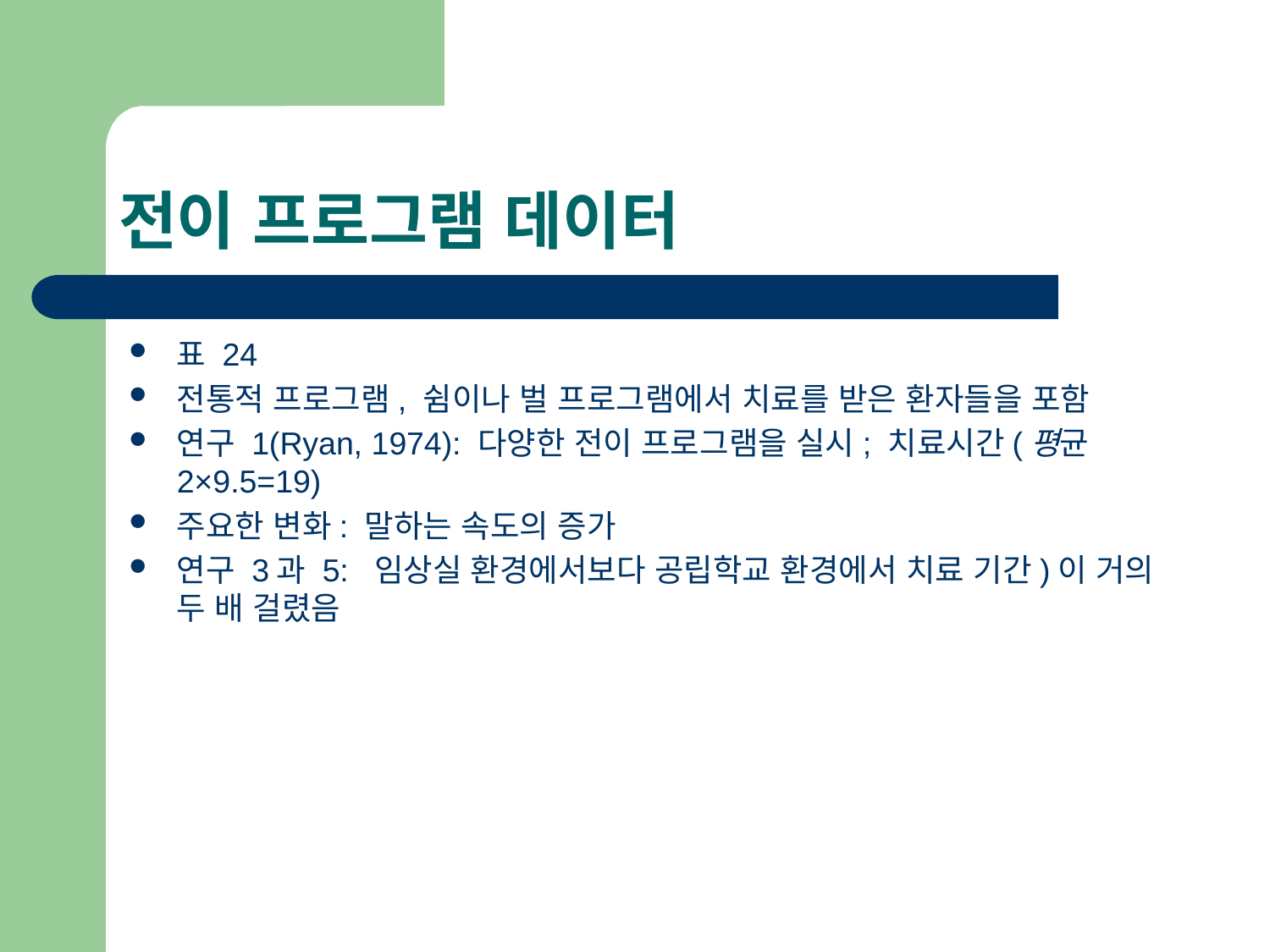

# 전이 프로그램 데이터
표 24
전통적 프로그램, 쉼이나 벌 프로그램에서 치료를 받은 환자들을 포함
연구 1(Ryan, 1974): 다양한 전이 프로그램을 실시; 치료시간(평균 2×9.5=19)
주요한 변화: 말하는 속도의 증가
연구 3과 5:  임상실 환경에서보다 공립학교 환경에서 치료 기간)이 거의 두 배 걸렸음